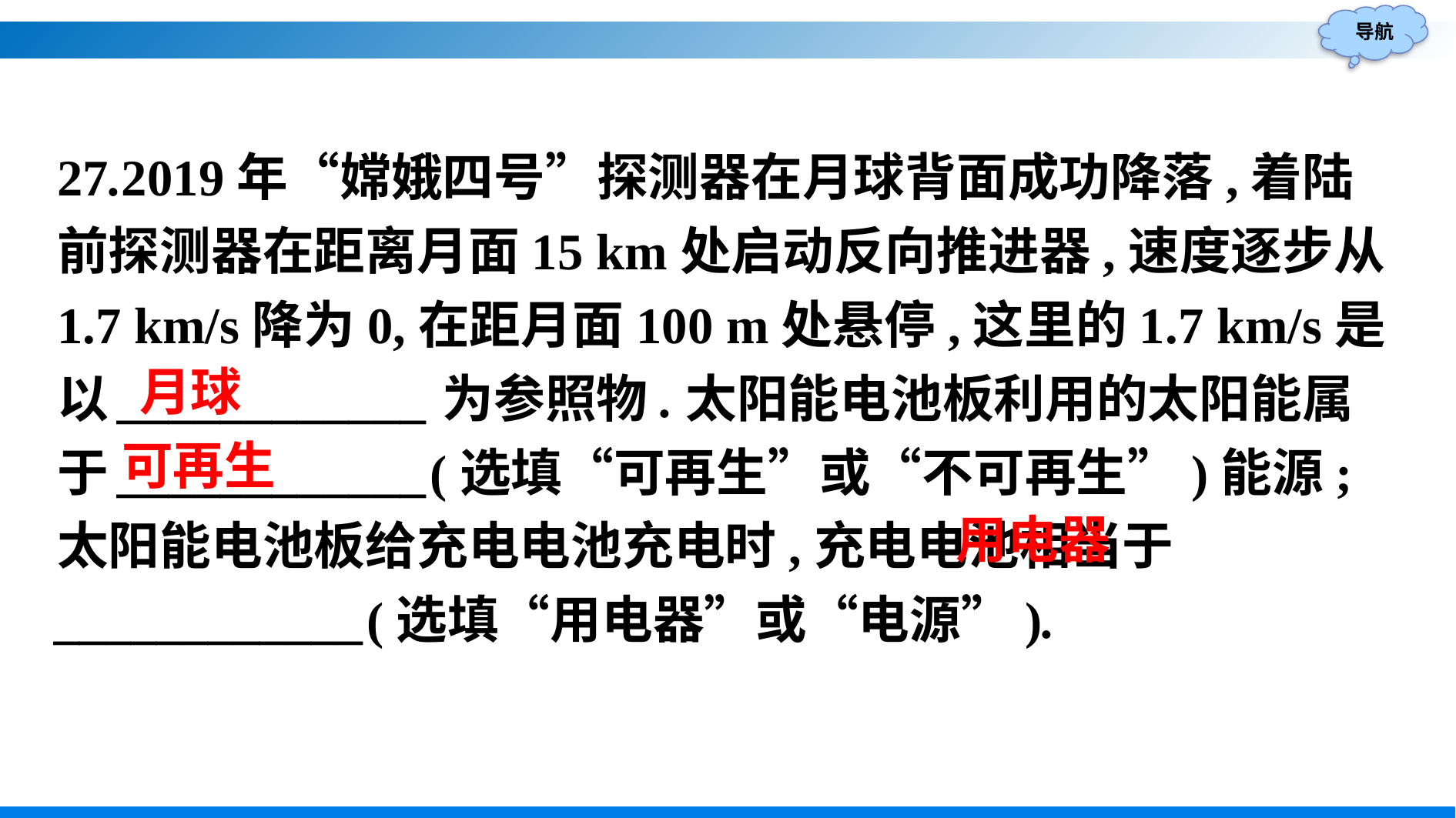

27.2019年“嫦娥四号”探测器在月球背面成功降落,着陆前探测器在距离月面15 km处启动反向推进器,速度逐步从1.7 km/s降为0,在距月面100 m处悬停,这里的1.7 km/s是以____________为参照物.太阳能电池板利用的太阳能属于____________(选填“可再生”或“不可再生”)能源;太阳能电池板给充电电池充电时,充电电池相当于____________(选填“用电器”或“电源”).
月球
可再生
用电器